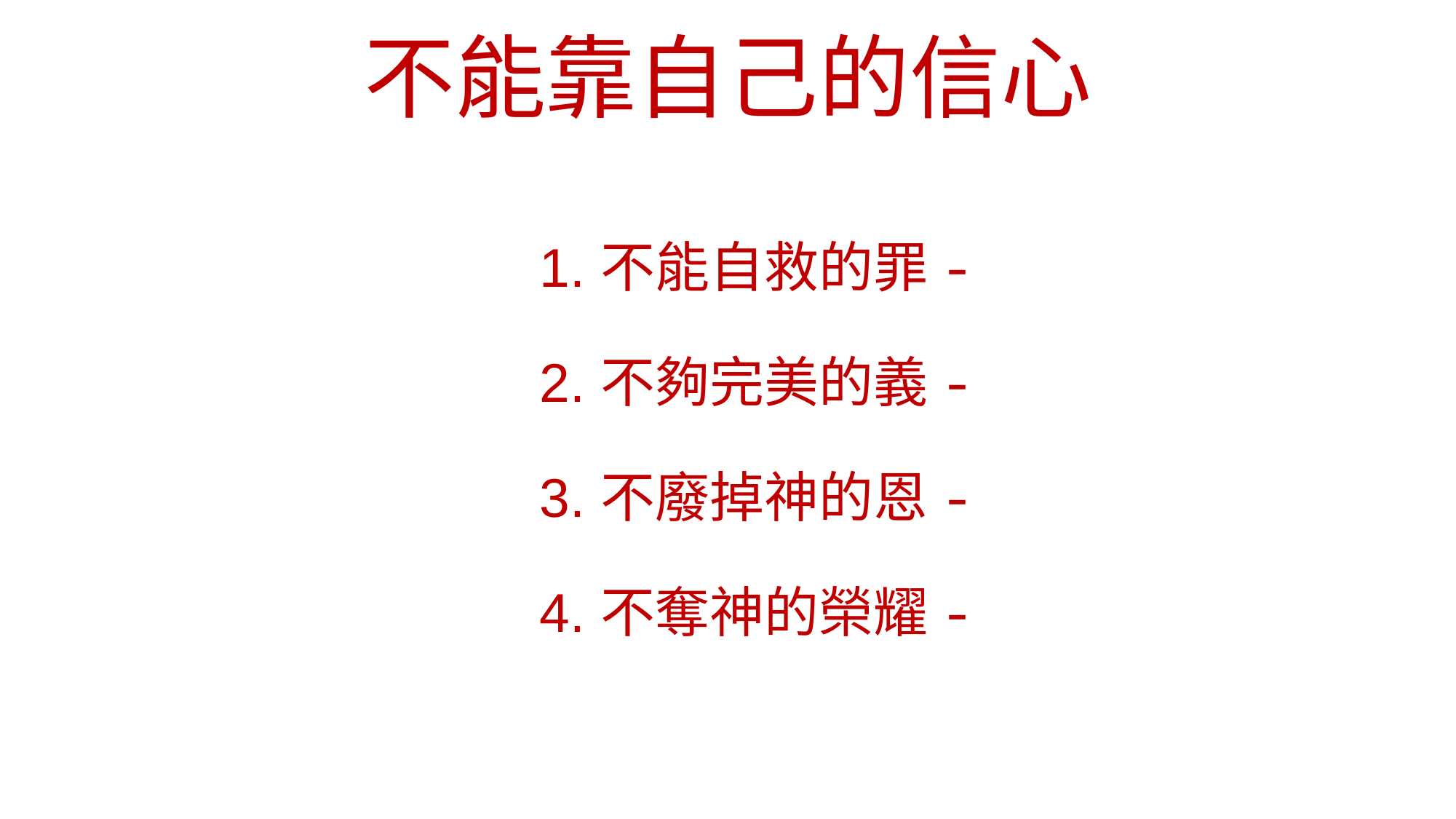

# 不能靠自己的信心
不能自救的罪-
不夠完美的義-
不廢掉神的恩-
不奪神的榮耀-